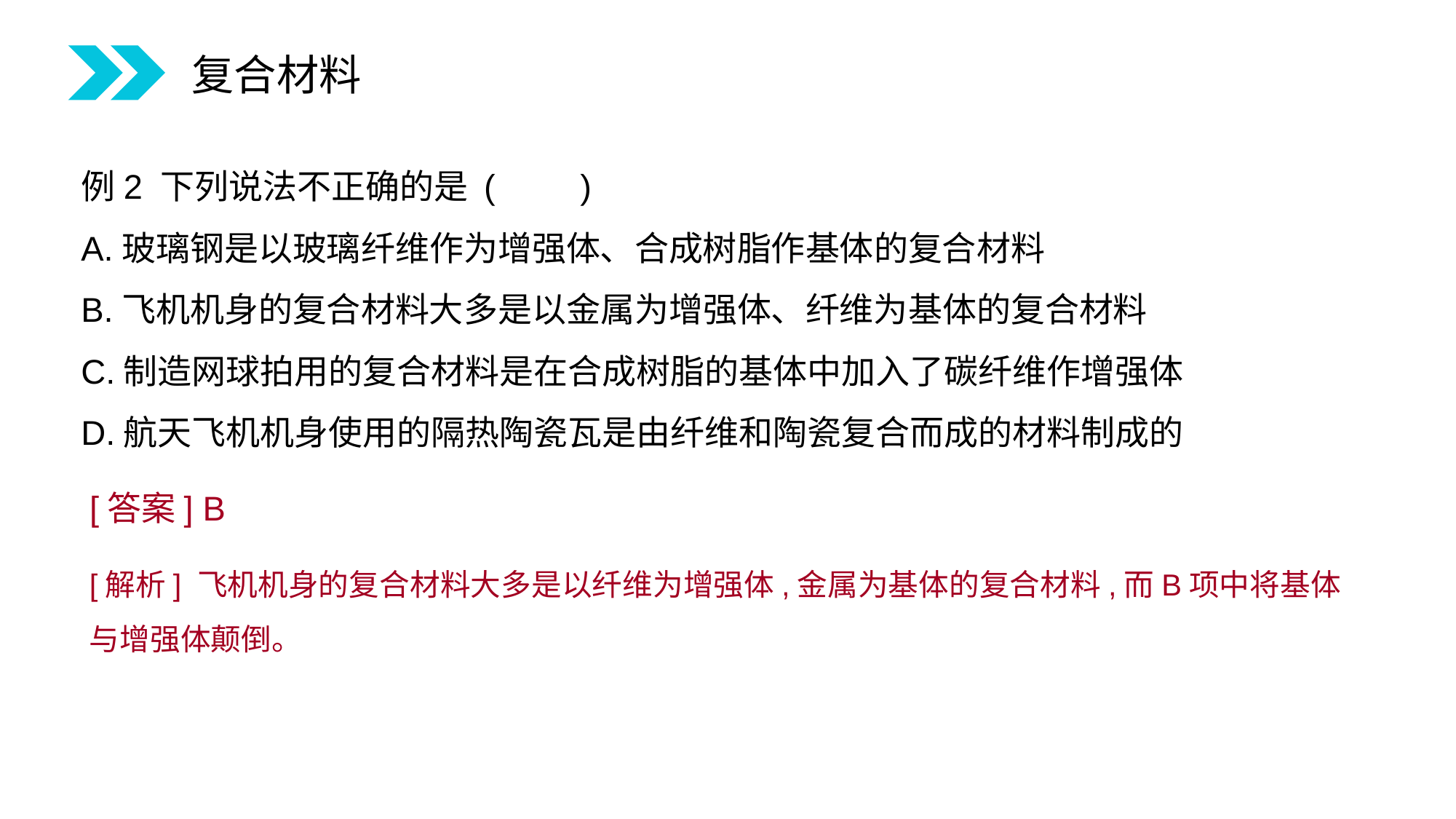

复合材料
例2 下列说法不正确的是 (　　)
A.玻璃钢是以玻璃纤维作为增强体、合成树脂作基体的复合材料
B.飞机机身的复合材料大多是以金属为增强体、纤维为基体的复合材料
C.制造网球拍用的复合材料是在合成树脂的基体中加入了碳纤维作增强体
D.航天飞机机身使用的隔热陶瓷瓦是由纤维和陶瓷复合而成的材料制成的
[答案] B
[解析] 飞机机身的复合材料大多是以纤维为增强体,金属为基体的复合材料,而B项中将基体与增强体颠倒。